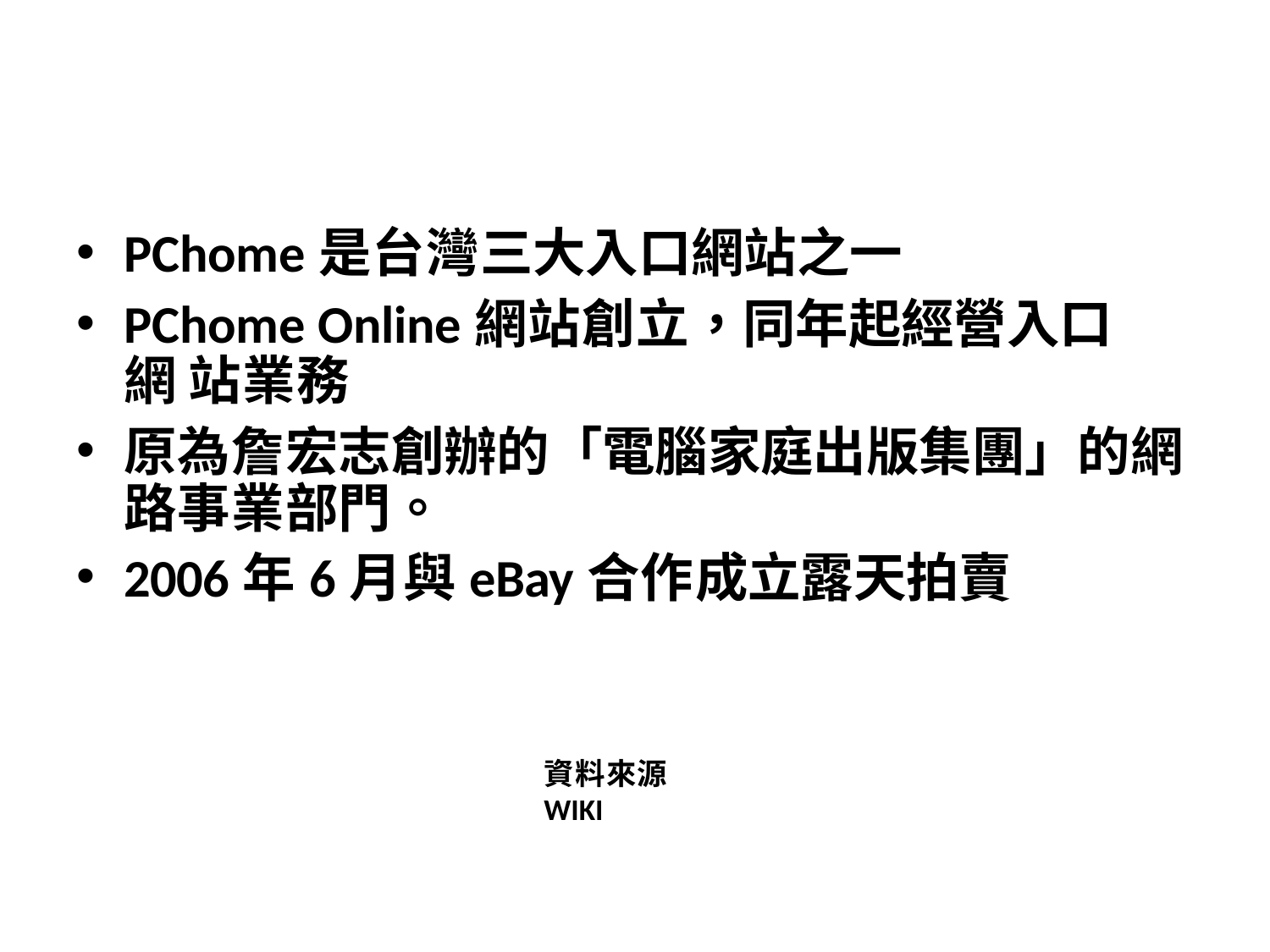

PChome是台灣三大入口網站之一
PChome Online網站創立，同年起經營入口網 站業務
原為詹宏志創辦的「電腦家庭出版集團」的網 路事業部門。
2006年6月與eBay合作成立露天拍賣
資料來源WIKI